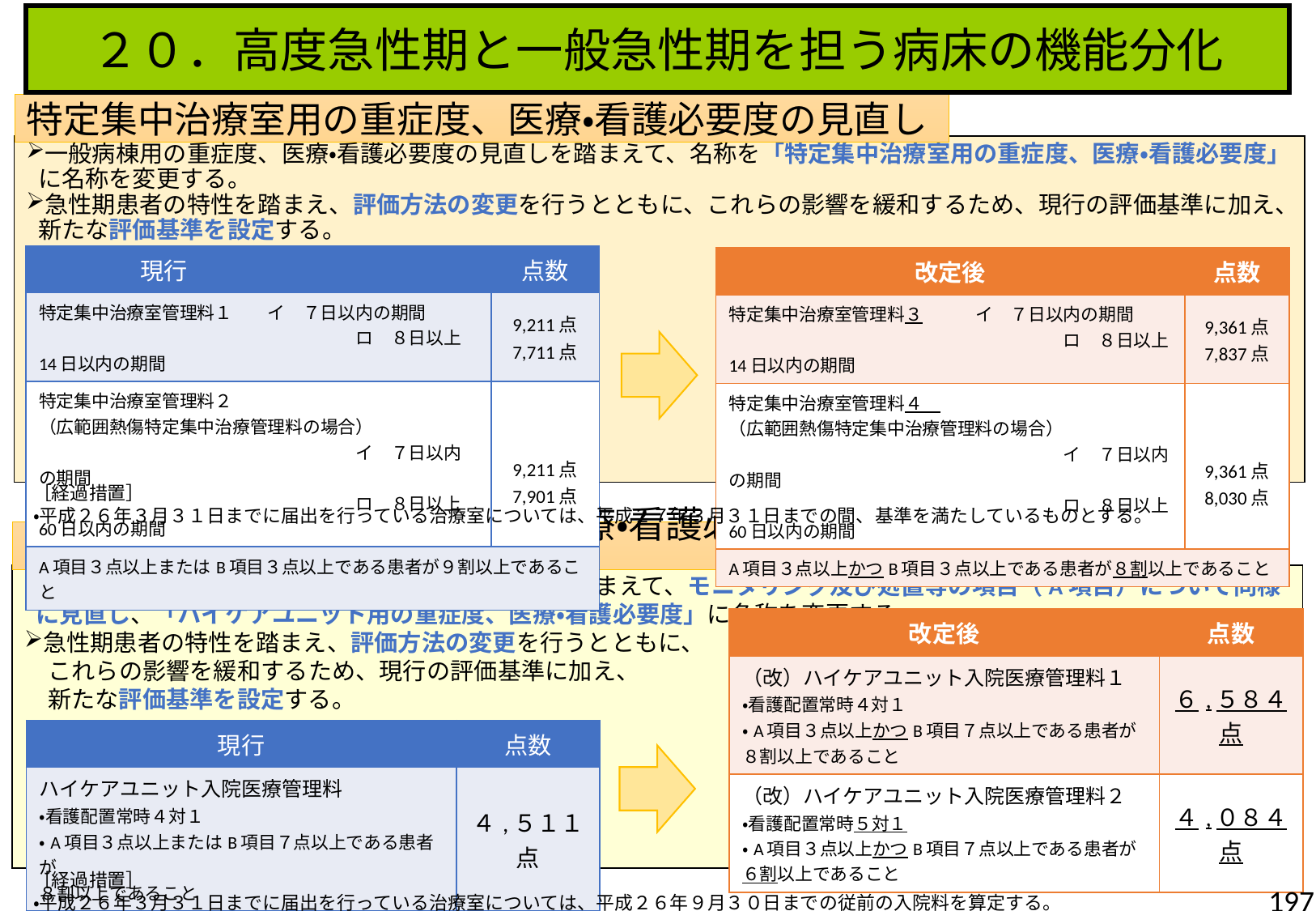

２０．高度急性期と一般急性期を担う病床の機能分化
特定集中治療室用の重症度、医療・看護必要度の見直し
一般病棟用の重症度、医療・看護必要度の見直しを踏まえて、名称を「特定集中治療室用の重症度、医療・看護必要度」に名称を変更する。
急性期患者の特性を踏まえ、評価方法の変更を行うとともに、これらの影響を緩和するため、現行の評価基準に加え、新たな評価基準を設定する。
| 現行 | 点数 |
| --- | --- |
| 特定集中治療室管理料１　　イ　７日以内の期間 　　　　　　　　　　　　　　　　　　ロ　８日以上14日以内の期間 | 9,211点 7,711点 |
| 特定集中治療室管理料２ （広範囲熱傷特定集中治療管理料の場合）　　 　　　　　　　　　　　　　　　　　　イ　７日以内の期間 　　　　　　　　　　　　　　　　　　ロ　８日以上60日以内の期間 | 9,211点 7,901点 |
| A項目３点以上またはB項目３点以上である患者が９割以上であること |  |
| 改定後 | 点数 |
| --- | --- |
| 特定集中治療室管理料３　　　イ　７日以内の期間 　　　　　　　　　　　　　　　　　　　ロ　８日以上14日以内の期間 | 9,361点 7,837点 |
| 特定集中治療室管理料４　　　 （広範囲熱傷特定集中治療管理料の場合）　　 　　　　　　　　　　　　　　　　　　　イ　７日以内の期間 　　　　　　　　　　　　　　　　　　　ロ　８日以上60日以内の期間 | 9,361点 8,030点 |
| A項目３点以上かつB項目３点以上である患者が８割以上であること |  |

［経過措置］
・平成２６年３月３１日までに届出を行っている治療室については、平成２７年３月３１日までの間、基準を満たしているものとする。
ハイケアユニット用の重症度、医療・看護必要度の見直し
一般病棟用の重症度、医療・看護必要度の見直しを踏まえて、モニタリング及び処置等の項目（A項目）について同様に見直し、「ハイケアユニット用の重症度、医療・看護必要度」に名称を変更する。
急性期患者の特性を踏まえ、評価方法の変更を行うとともに、
　これらの影響を緩和するため、現行の評価基準に加え、
　新たな評価基準を設定する。
| 改定後 | 点数 |
| --- | --- |
| （改）ハイケアユニット入院医療管理料１ ・看護配置常時４対１ ・A項目３点以上かつB項目７点以上である患者が ８割以上であること | ６,５８４点 |
| （改）ハイケアユニット入院医療管理料２ ・看護配置常時５対１ ・A項目３点以上かつB項目７点以上である患者が ６割以上であること | ４,０８４点 |
| 現行 | 点数 |
| --- | --- |
| ハイケアユニット入院医療管理料 ・看護配置常時４対１ ・A項目３点以上またはB項目７点以上である患者が ８割以上であること | ４,５１１点 |

［経過措置］
・平成２６年３月３１日までに届出を行っている治療室については、平成２６年９月３０日までの従前の入院料を算定する。
197